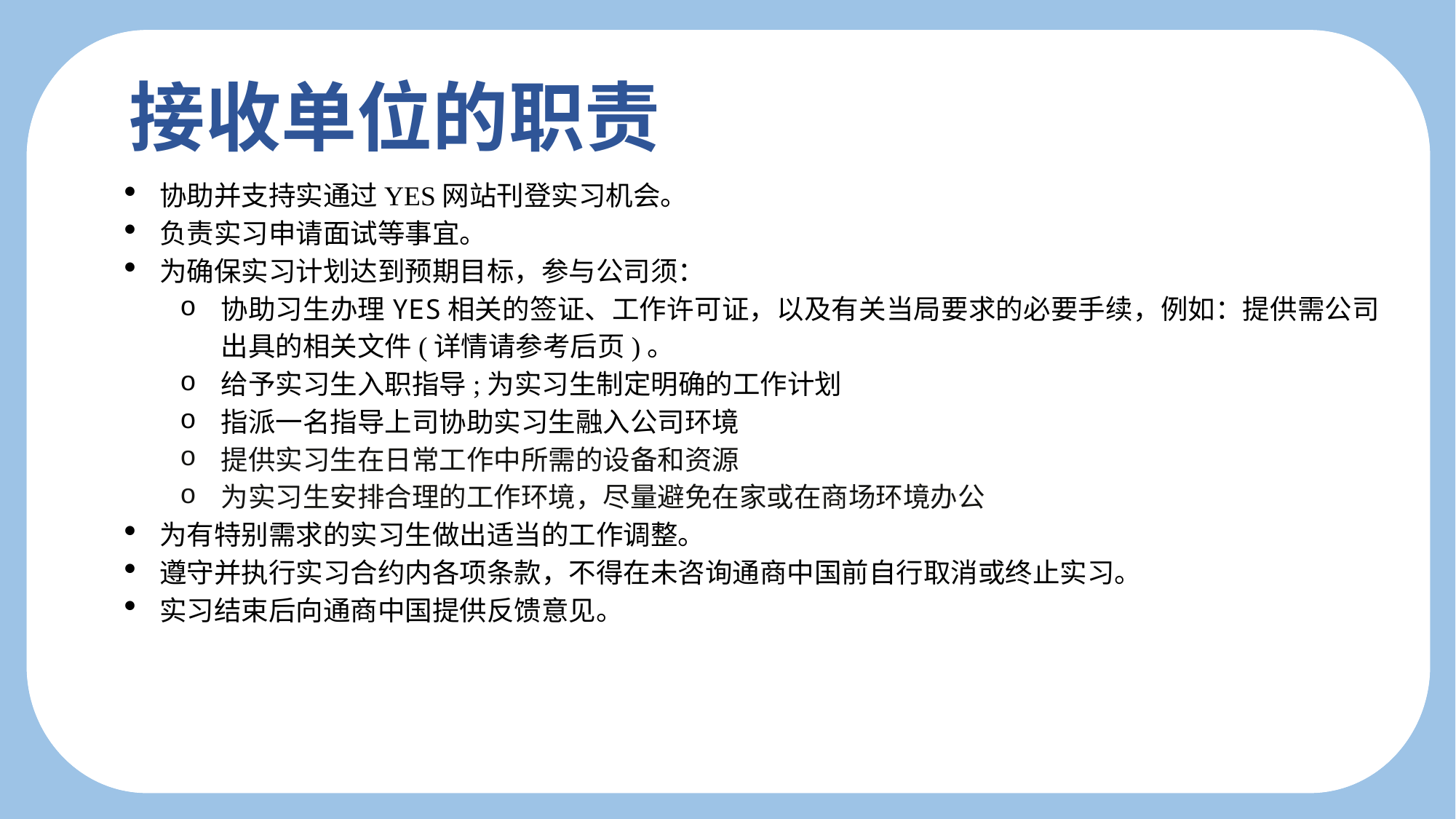

接收单位的职责

协助并支持实通过YES网站刊登实习机会。
负责实习申请面试等事宜。
为确保实习计划达到预期目标，参与公司须：
协助习生办理YES相关的签证、工作许可证，以及有关当局要求的必要手续，例如：提供需公司出具的相关文件(详情请参考后页)。
给予实习生入职指导;为实习生制定明确的工作计划
指派一名指导上司协助实习生融入公司环境
提供实习生在日常工作中所需的设备和资源
为实习生安排合理的工作环境，尽量避免在家或在商场环境办公
为有特别需求的实习生做出适当的工作调整。
遵守并执行实习合约内各项条款，不得在未咨询通商中国前自行取消或终止实习。
实习结束后向通商中国提供反馈意见。